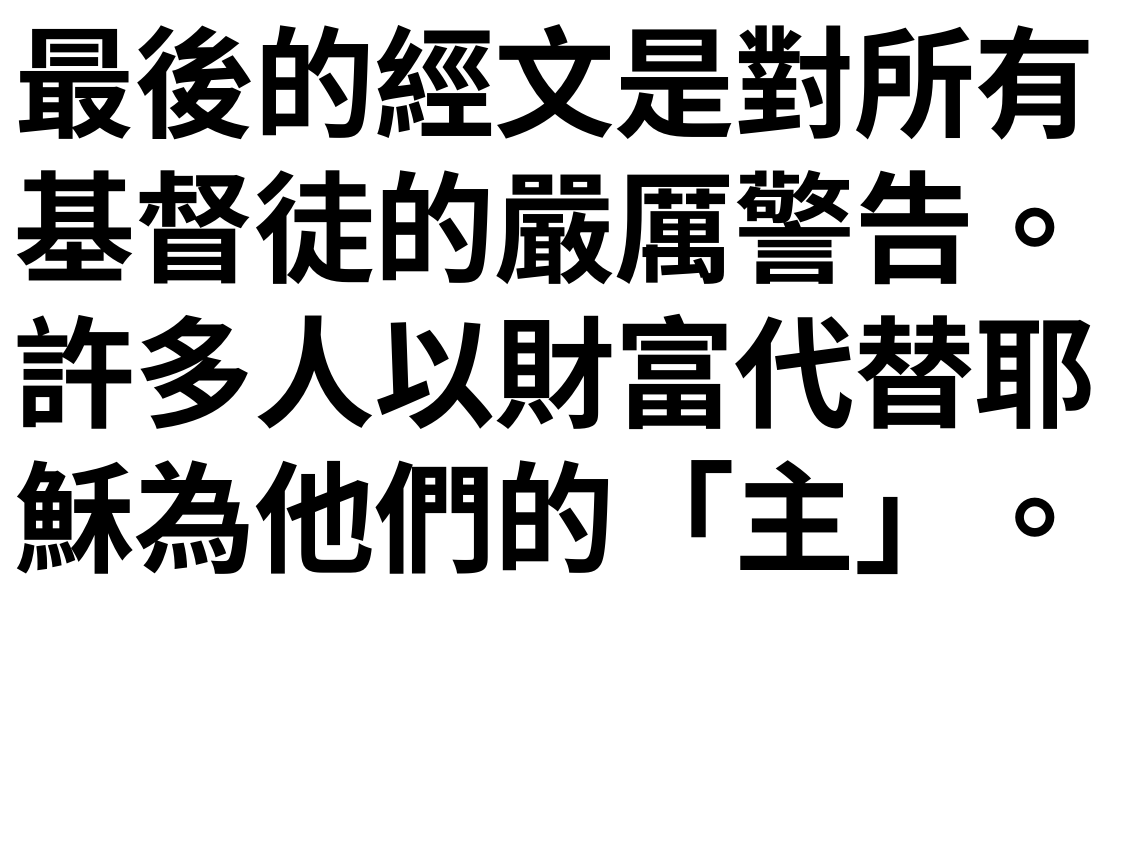

最後的經文是對所有基督徒的嚴厲警告。 許多人以財富代替耶穌為他們的「主」。